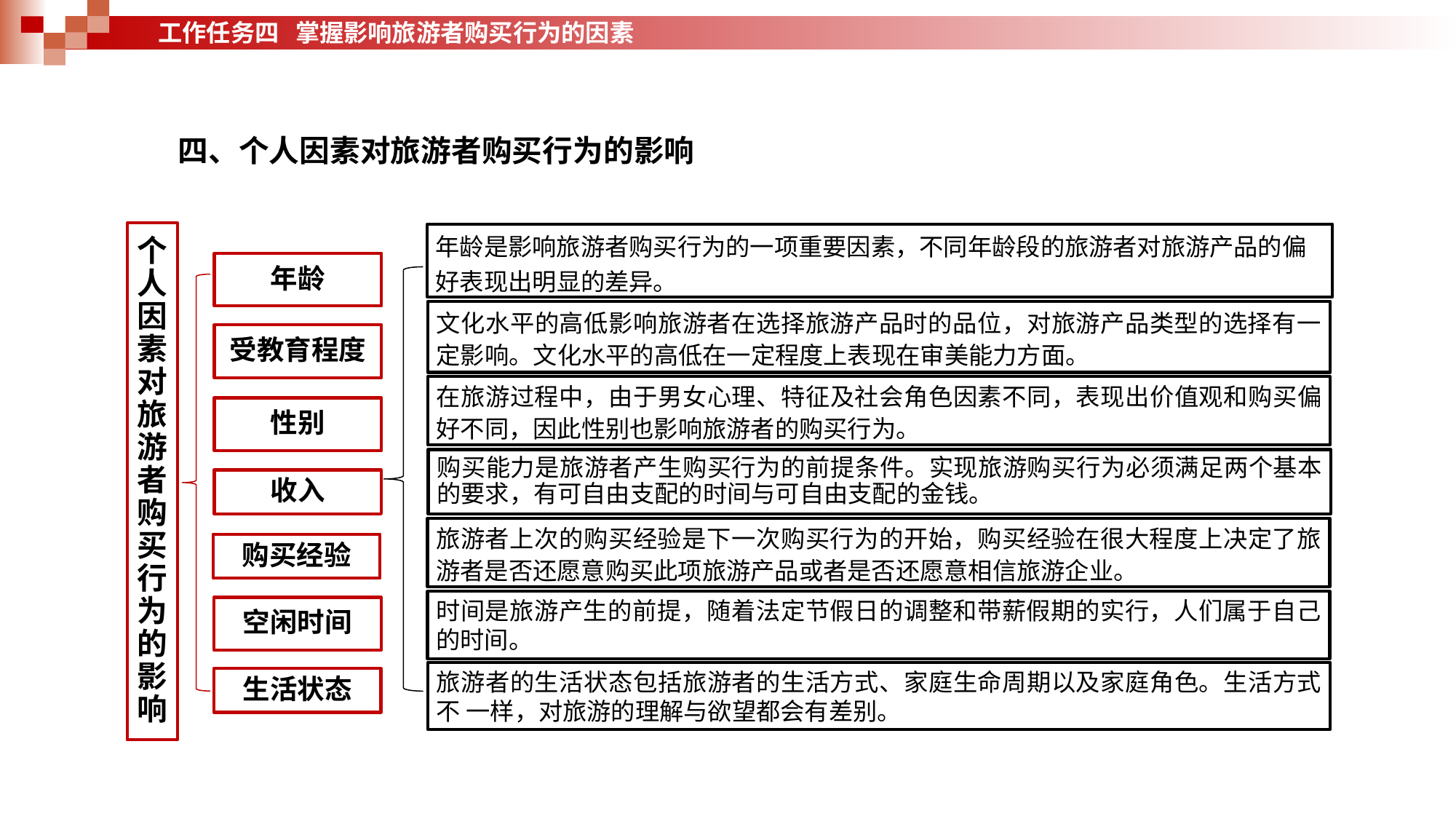

工作任务四   掌握影响旅游者购买行为的因素
四、个人因素对旅游者购买行为的影响
年龄是影响旅游者购买行为的一项重要因素，不同年龄段的旅游者对旅游产品的偏好表现出明显的差异。
文化水平的高低影响旅游者在选择旅游产品时的品位，对旅游产品类型的选择有一定影响。文化水平的高低在一定程度上表现在审美能力方面。
受教育程度
在旅游过程中，由于男女心理、特征及社会角色因素不同，表现出价值观和购买偏好不同，因此性别也影响旅游者的购买行为。
个人因素对旅游者购买行为的影响
空闲
时间是旅游产生的前提，随着法定节假日的调整和带薪假期的实行，人们属于自己的时间。
越来越多，旅游需求也越来越大。
年龄

性别
购买能力是旅游者产生购买行为的前提条件。实现旅游购买行为必须满足两个基本的要求，有可自由支配的时间与可自由支配的金钱。
收入
旅游者上次的购买经验是下一次购买行为的开始，购买经验在很大程度上决定了旅游者是否还愿意购买此项旅游产品或者是否还愿意相信旅游企业。
购买经验
空闲时间
旅游者的生活状态包括旅游者的生活方式、家庭生命周期以及家庭角色。生活方式不 一样，对旅游的理解与欲望都会有差别。
生活状态